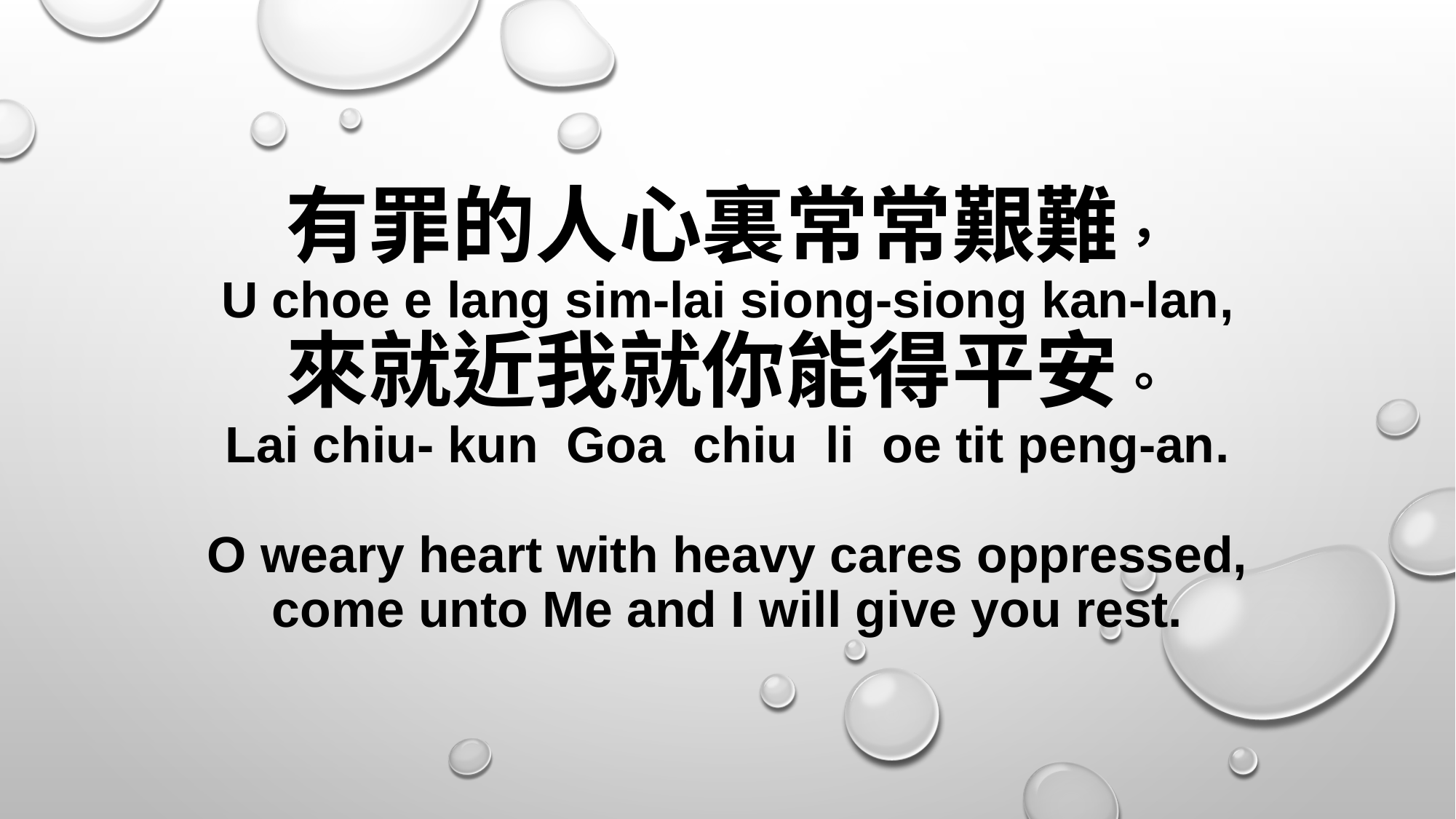

# 有罪的人心裏常常艱難， U choe e lang sim-lai siong-siong kan-lan, 來就近我就你能得平安。 Lai chiu- kun  Goa  chiu  li  oe tit peng-an. O weary heart with heavy cares oppressed, come unto Me and I will give you rest.